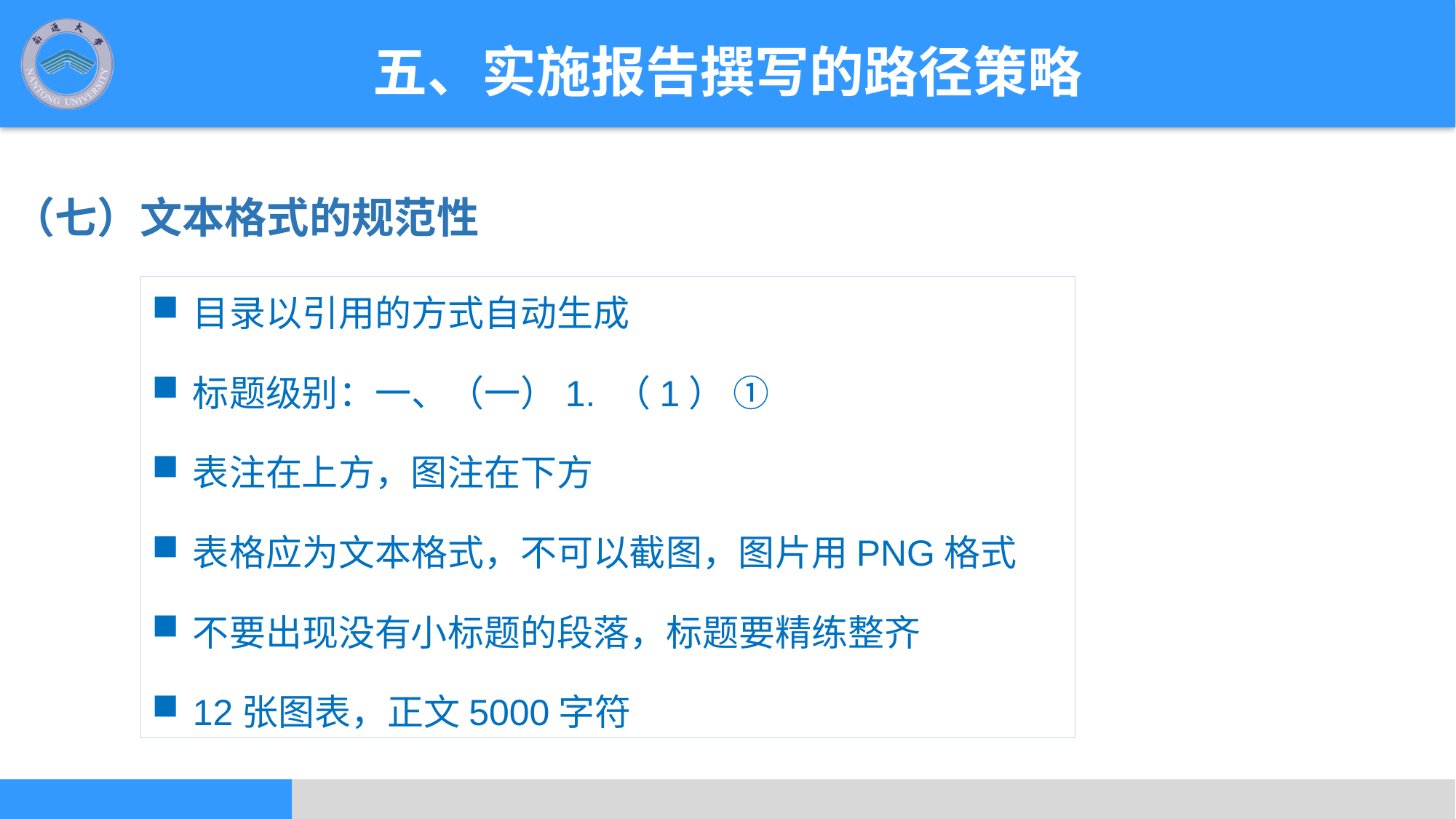

五、实施报告撰写的路径策略
（七）文本格式的规范性
目录以引用的方式自动生成
标题级别：一、（一）1. （1） ①
表注在上方，图注在下方
表格应为文本格式，不可以截图，图片用PNG格式
不要出现没有小标题的段落，标题要精练整齐
12张图表，正文5000字符